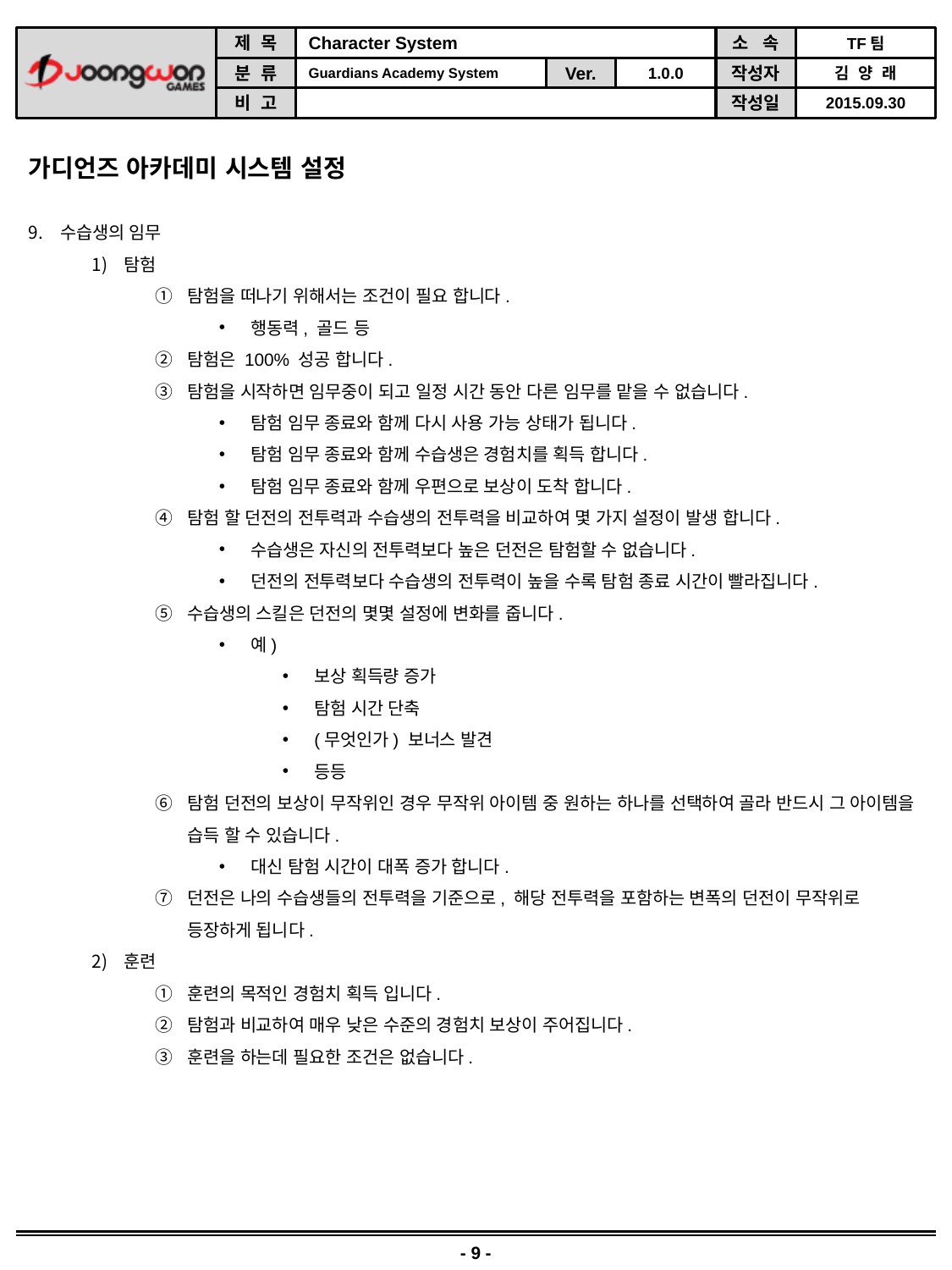

가디언즈 아카데미 시스템 설정
수습생의 임무
탐험
탐험을 떠나기 위해서는 조건이 필요 합니다.
행동력, 골드 등
탐험은 100% 성공 합니다.
탐험을 시작하면 임무중이 되고 일정 시간 동안 다른 임무를 맡을 수 없습니다.
탐험 임무 종료와 함께 다시 사용 가능 상태가 됩니다.
탐험 임무 종료와 함께 수습생은 경험치를 획득 합니다.
탐험 임무 종료와 함께 우편으로 보상이 도착 합니다.
탐험 할 던전의 전투력과 수습생의 전투력을 비교하여 몇 가지 설정이 발생 합니다.
수습생은 자신의 전투력보다 높은 던전은 탐험할 수 없습니다.
던전의 전투력보다 수습생의 전투력이 높을 수록 탐험 종료 시간이 빨라집니다.
수습생의 스킬은 던전의 몇몇 설정에 변화를 줍니다.
예)
보상 획득량 증가
탐험 시간 단축
(무엇인가) 보너스 발견
등등
탐험 던전의 보상이 무작위인 경우 무작위 아이템 중 원하는 하나를 선택하여 골라 반드시 그 아이템을 습득 할 수 있습니다.
대신 탐험 시간이 대폭 증가 합니다.
던전은 나의 수습생들의 전투력을 기준으로, 해당 전투력을 포함하는 변폭의 던전이 무작위로 등장하게 됩니다.
훈련
훈련의 목적인 경험치 획득 입니다.
탐험과 비교하여 매우 낮은 수준의 경험치 보상이 주어집니다.
훈련을 하는데 필요한 조건은 없습니다.
- 9 -